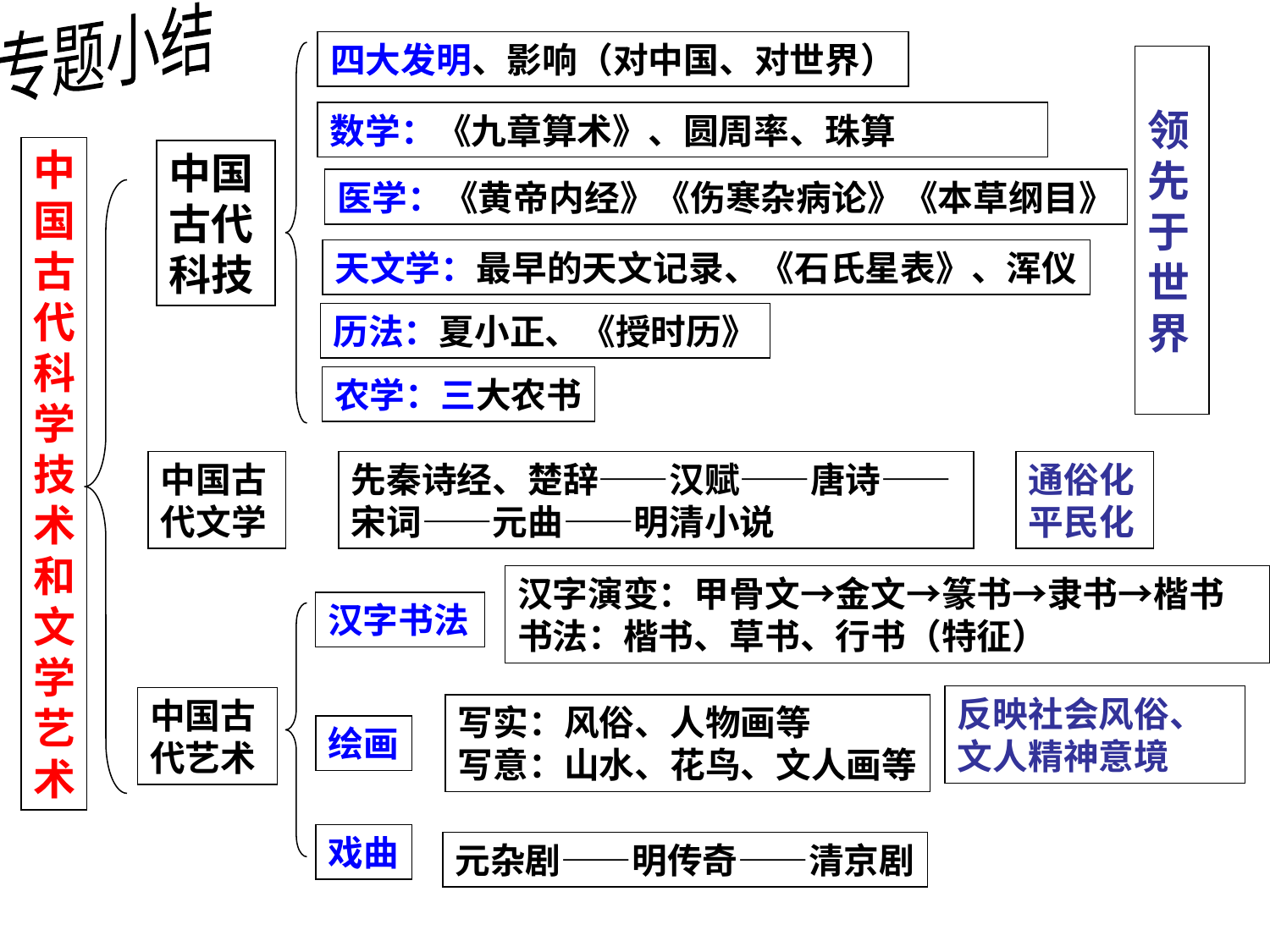

专题小结
四大发明、影响（对中国、对世界）
数学：《九章算术》、圆周率、珠算
医学：《黄帝内经》《伤寒杂病论》《本草纲目》
天文学：最早的天文记录、《石氏星表》、浑仪
历法：夏小正、《授时历》
农学：三大农书

领
先
于
世
界

中国古代科学技术和文学艺术
中国古代科技

中国古代文学
先秦诗经、楚辞——汉赋——唐诗——宋词——元曲——明清小说
通俗化平民化
汉字演变：甲骨文→金文→篆书→隶书→楷书
书法：楷书、草书、行书（特征）
汉字书法

反映社会风俗、文人精神意境
中国古代艺术
写实：风俗、人物画等
写意：山水、花鸟、文人画等
绘画
戏曲
元杂剧——明传奇——清京剧